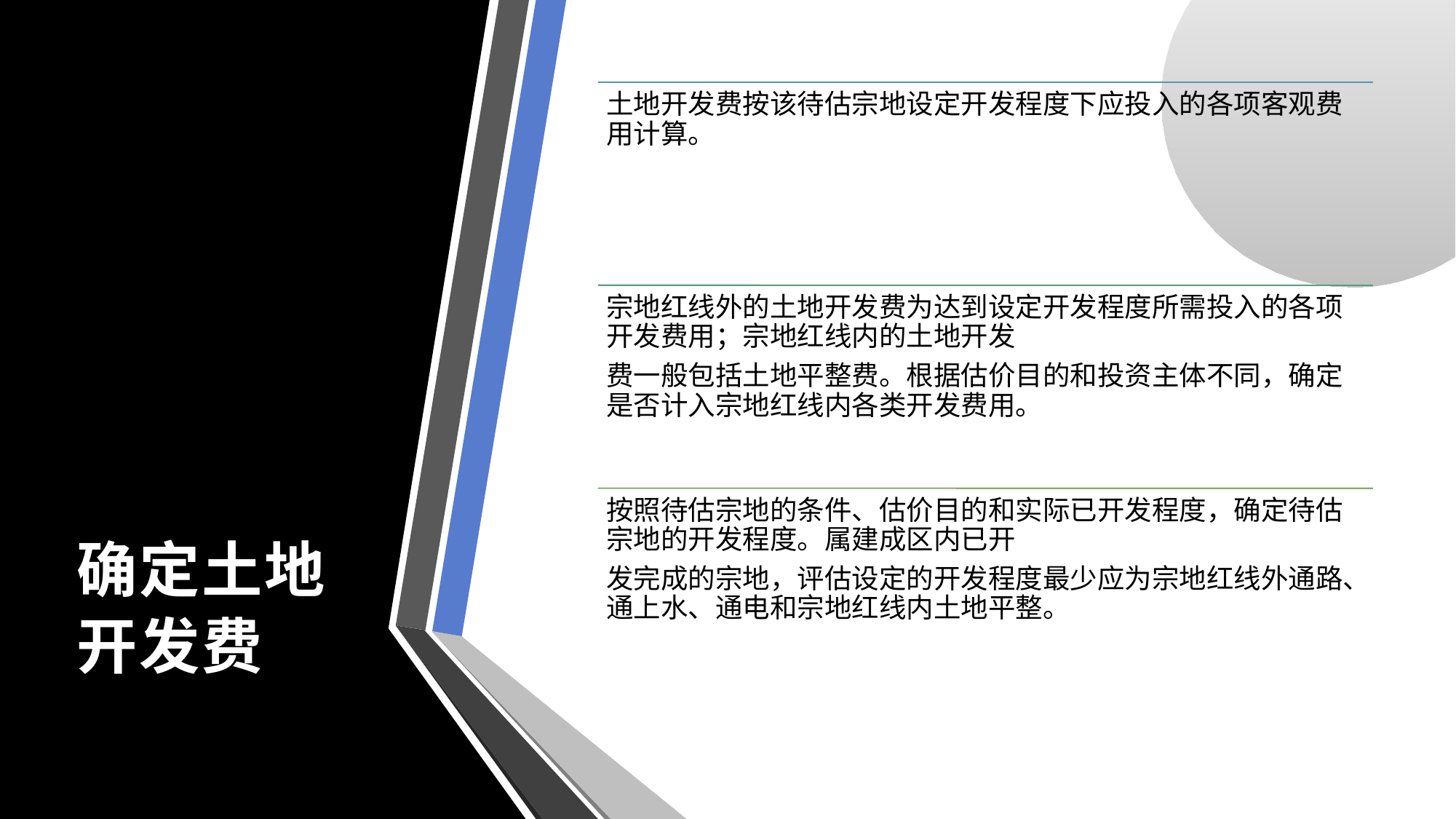

确定土地开发费
土地开发费按该待估宗地设定开发程度下应投入的各项客观费用计算。
宗地红线外的土地开发费为达到设定开发程度所需投入的各项开发费用；宗地红线内的土地开发
费一般包括土地平整费。根据估价目的和投资主体不同，确定是否计入宗地红线内各类开发费用。
按照待估宗地的条件、估价目的和实际已开发程度，确定待估宗地的开发程度。属建成区内已开
发完成的宗地，评估设定的开发程度最少应为宗地红线外通路、通上水、通电和宗地红线内土地平整。